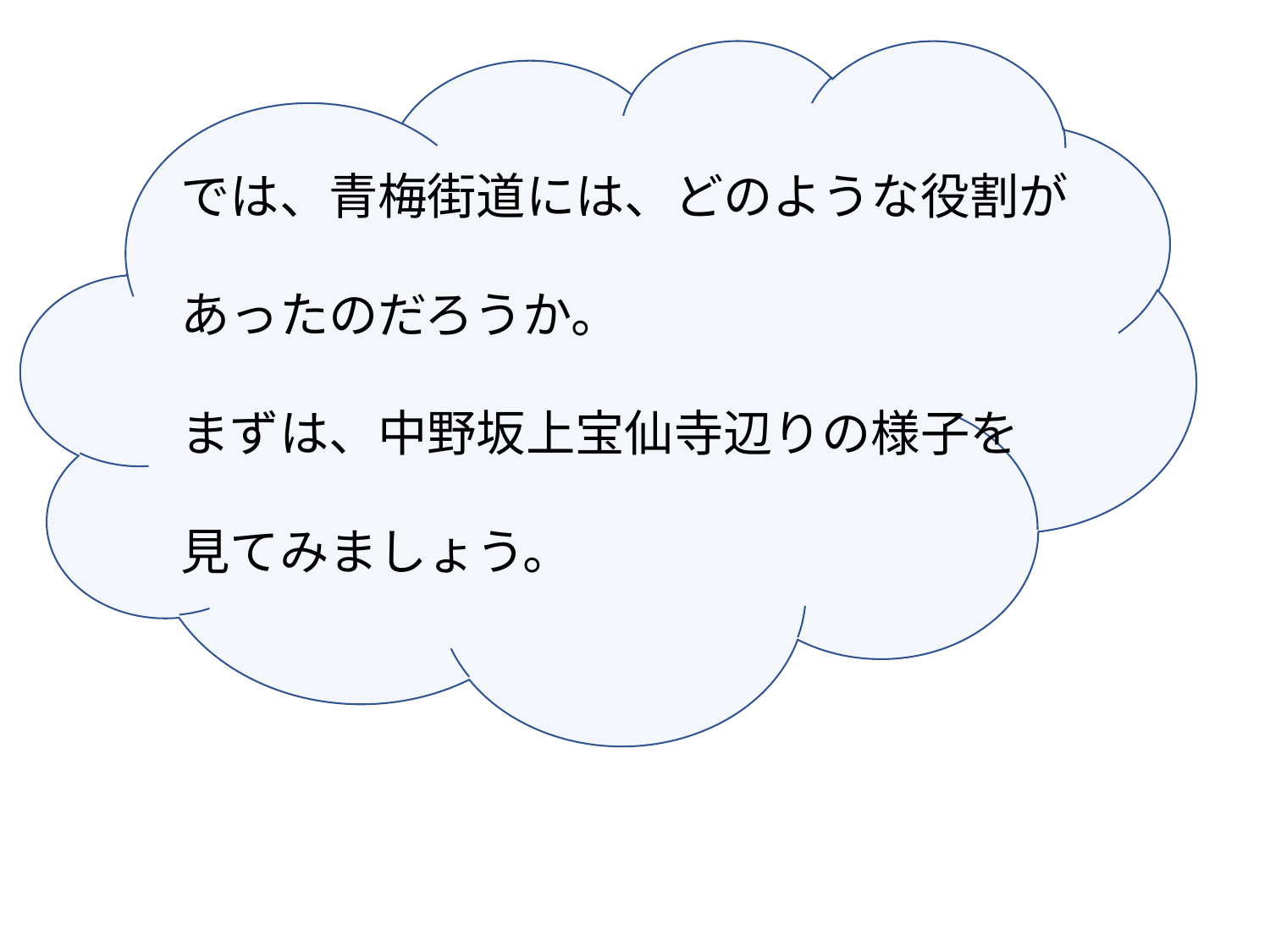

では、青梅街道には、どのような役割が

あったのだろうか。

まずは、中野坂上宝仙寺辺りの様子を

見てみましょう。